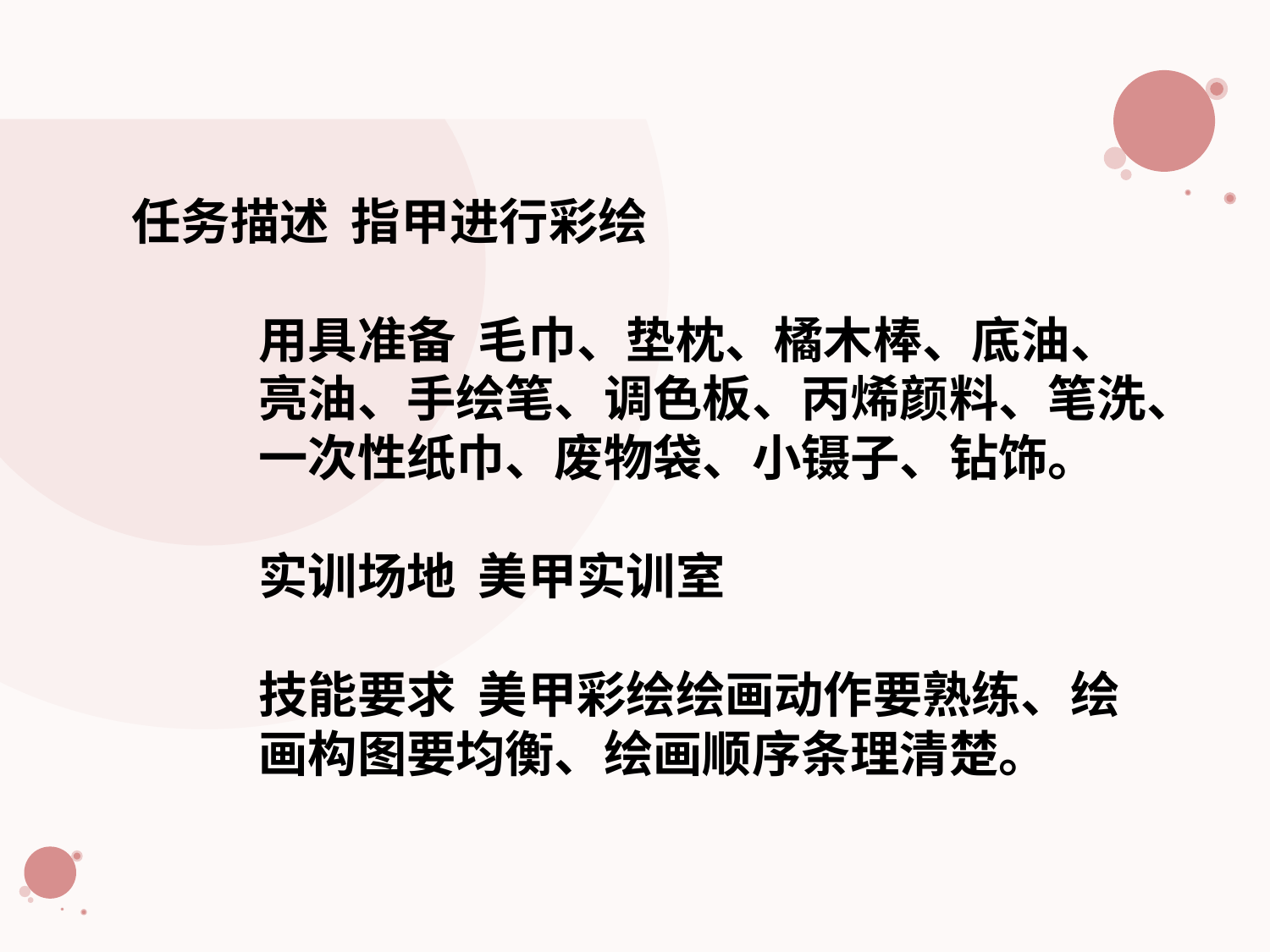

任务描述  指甲进行彩绘
用具准备  毛巾、垫枕、橘木棒、底油、亮油、手绘笔、调色板、丙烯颜料、笔洗、一次性纸巾、废物袋、小镊子、钻饰。
实训场地  美甲实训室
技能要求  美甲彩绘绘画动作要熟练、绘画构图要均衡、绘画顺序条理清楚。